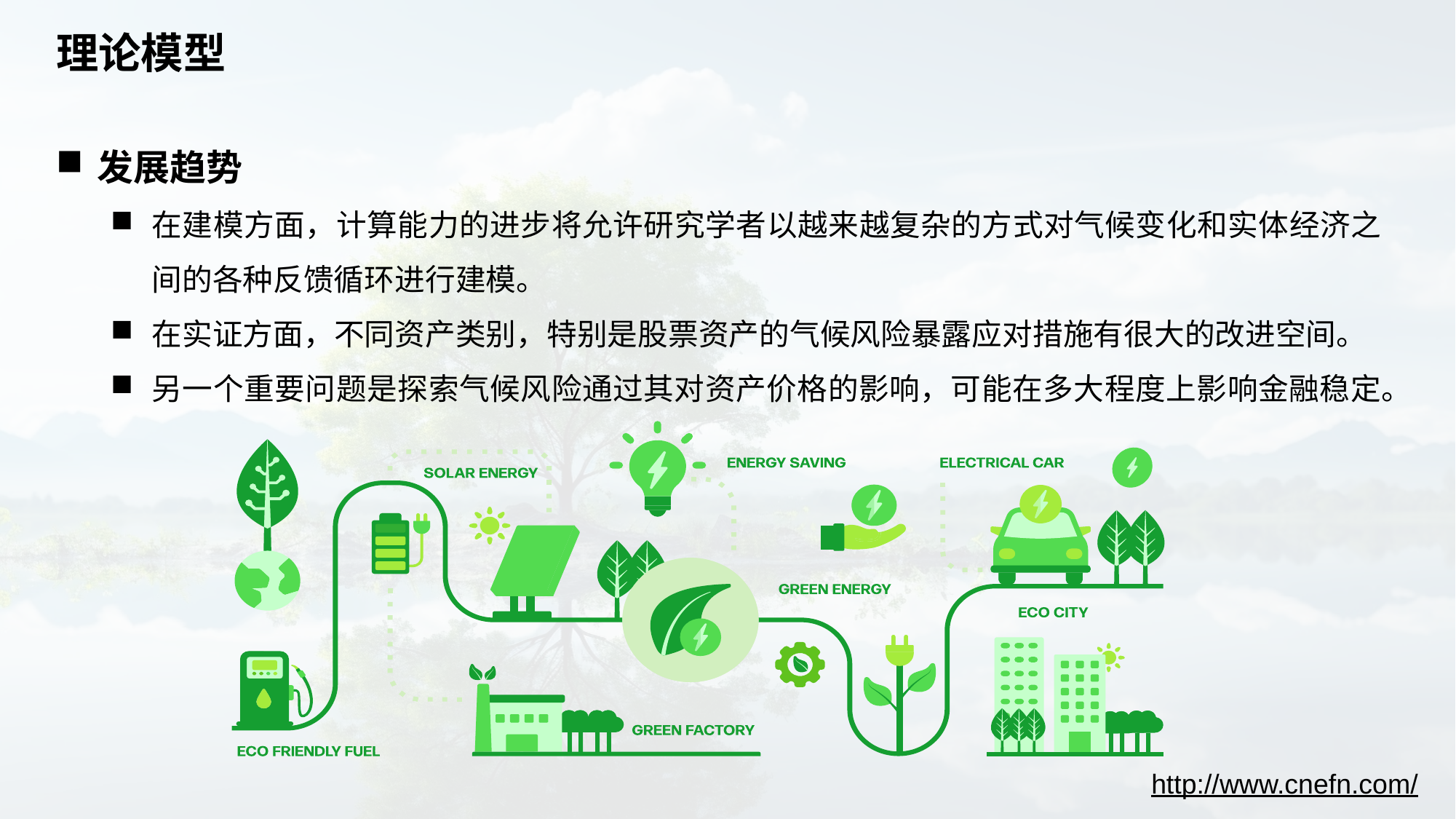

# 理论模型
发展趋势
在建模方面，计算能力的进步将允许研究学者以越来越复杂的方式对气候变化和实体经济之间的各种反馈循环进行建模。
在实证方面，不同资产类别，特别是股票资产的气候风险暴露应对措施有很大的改进空间。
另一个重要问题是探索气候风险通过其对资产价格的影响，可能在多大程度上影响金融稳定。